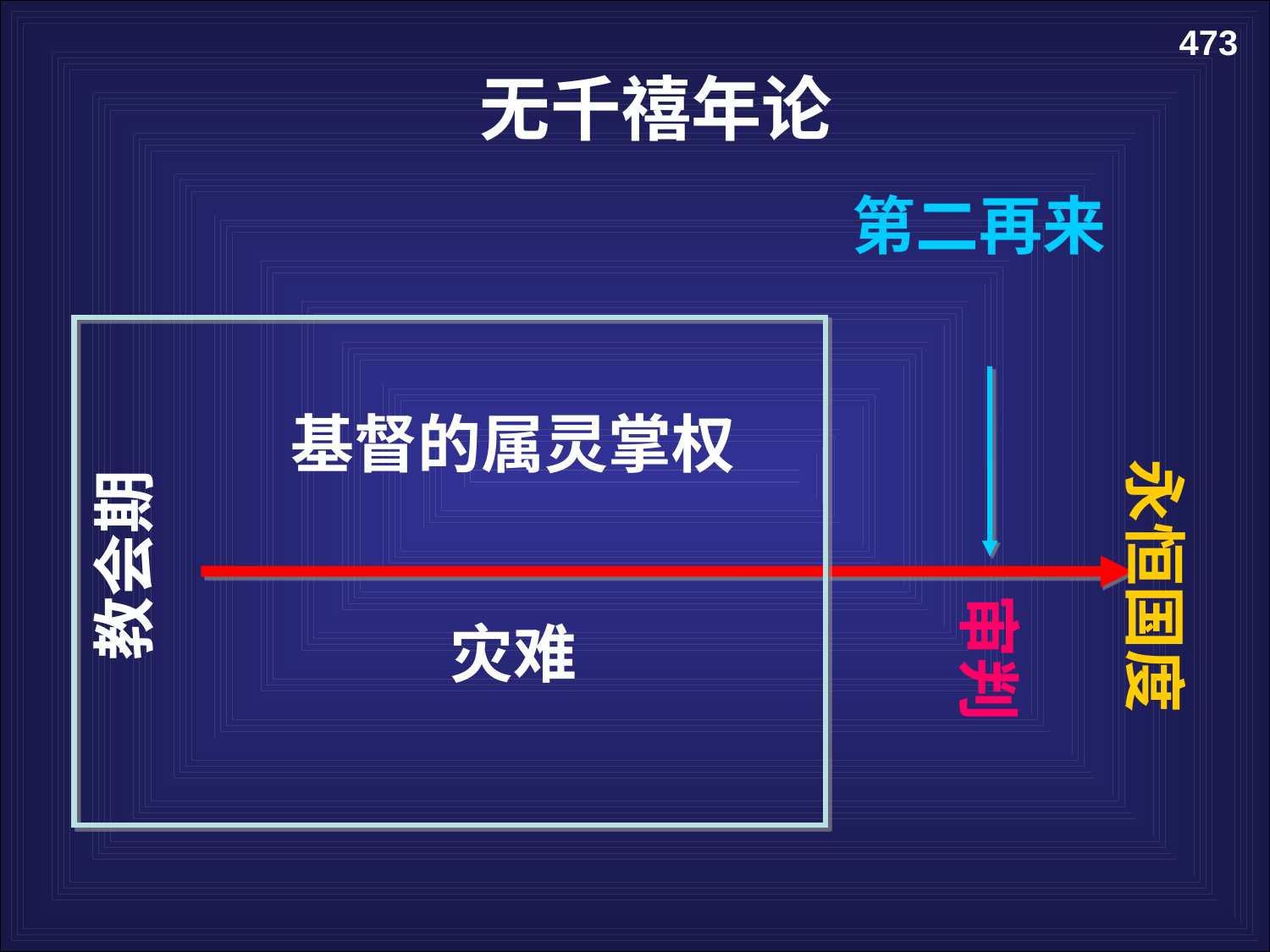

473
无千禧年论
第二再来

基督的属灵掌权

灾难
教会期
永恒国度

审判